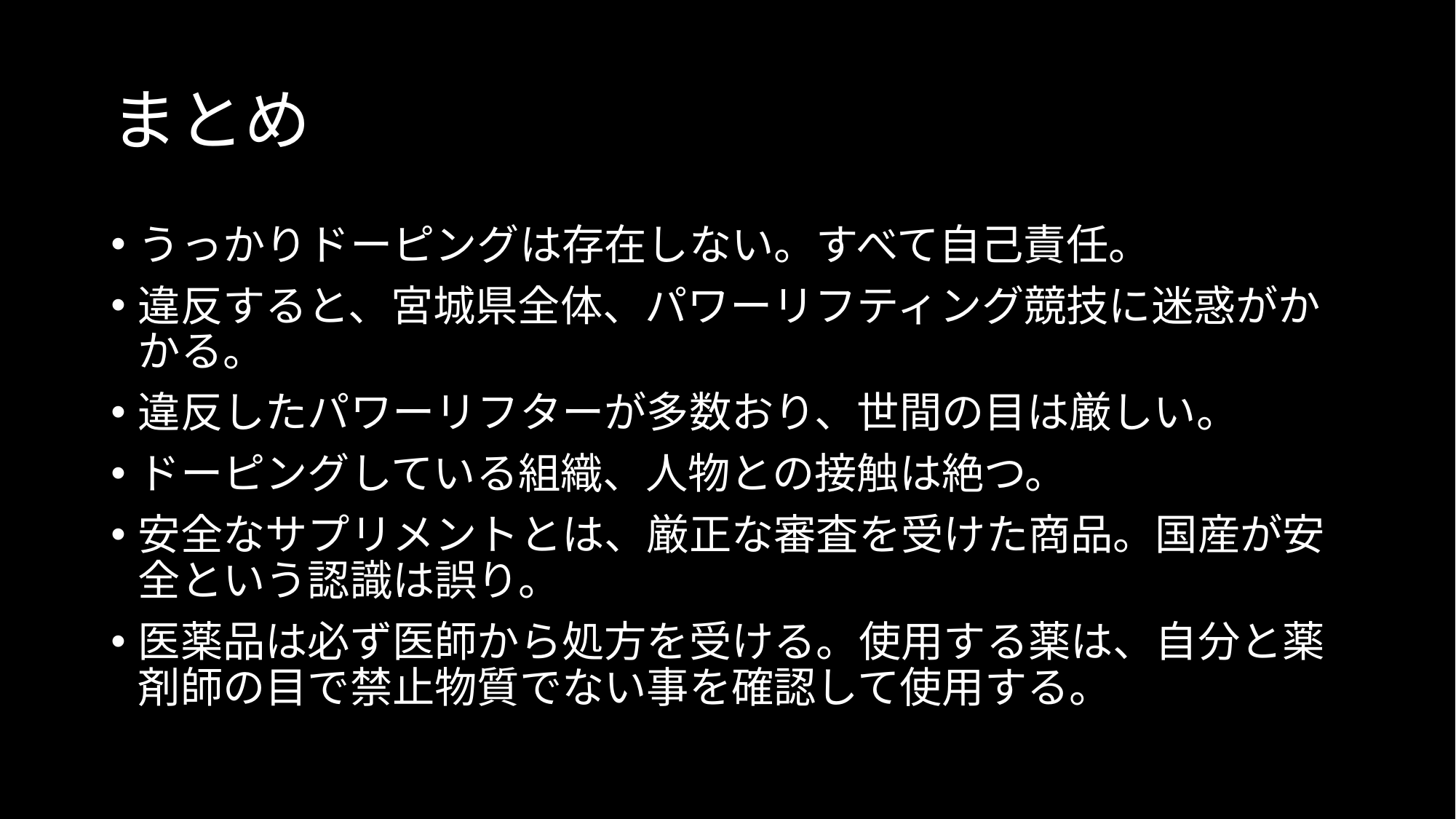

# まとめ
うっかりドーピングは存在しない。すべて自己責任。
違反すると、宮城県全体、パワーリフティング競技に迷惑がかかる。
違反したパワーリフターが多数おり、世間の目は厳しい。
ドーピングしている組織、人物との接触は絶つ。
安全なサプリメントとは、厳正な審査を受けた商品。国産が安全という認識は誤り。
医薬品は必ず医師から処方を受ける。使用する薬は、自分と薬剤師の目で禁止物質でない事を確認して使用する。